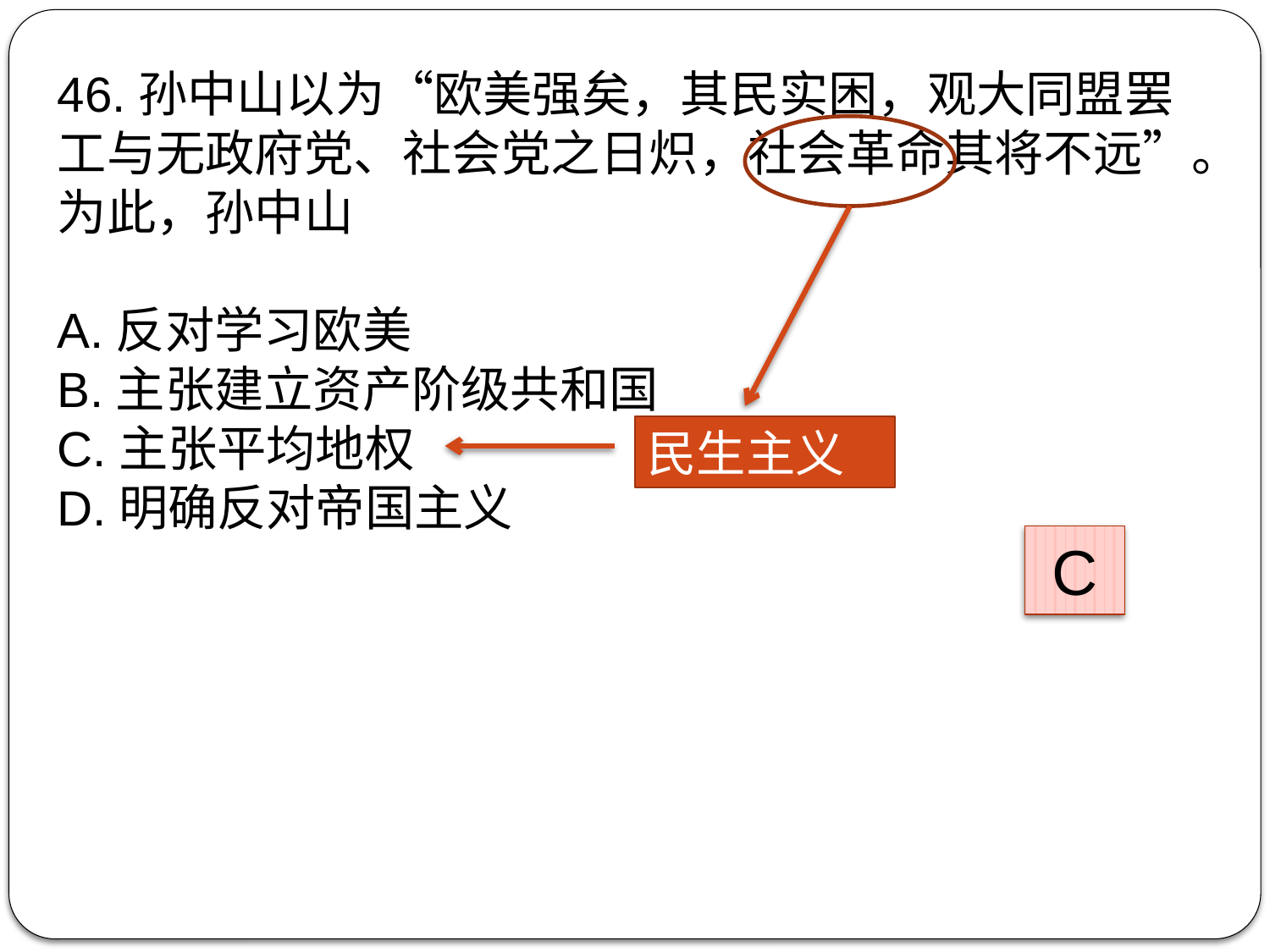

46.孙中山以为“欧美强矣，其民实困，观大同盟罢工与无政府党、社会党之日炽，社会革命其将不远”。为此，孙中山

A.反对学习欧美
B.主张建立资产阶级共和国
C.主张平均地权
D.明确反对帝国主义

民生主义
C